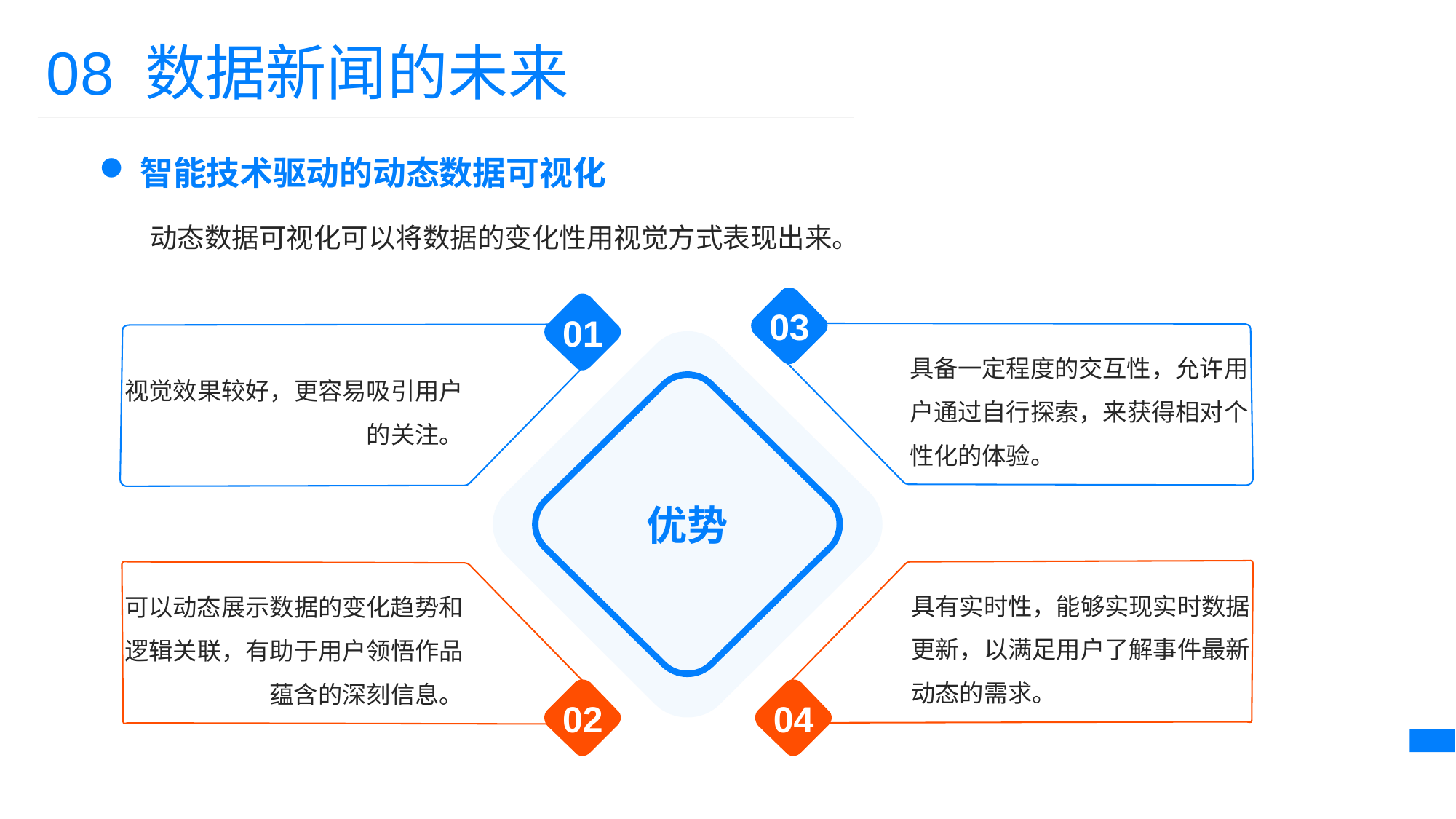

08 数据新闻的未来
智能技术驱动的动态数据可视化
动态数据可视化可以将数据的变化性用视觉方式表现出来。
03
01
具备一定程度的交互性，允许用户通过自行探索，来获得相对个性化的体验。
视觉效果较好，更容易吸引用户的关注。

优势
具有实时性，能够实现实时数据更新，以满足用户了解事件最新动态的需求。
可以动态展示数据的变化趋势和逻辑关联，有助于用户领悟作品蕴含的深刻信息。
02
04